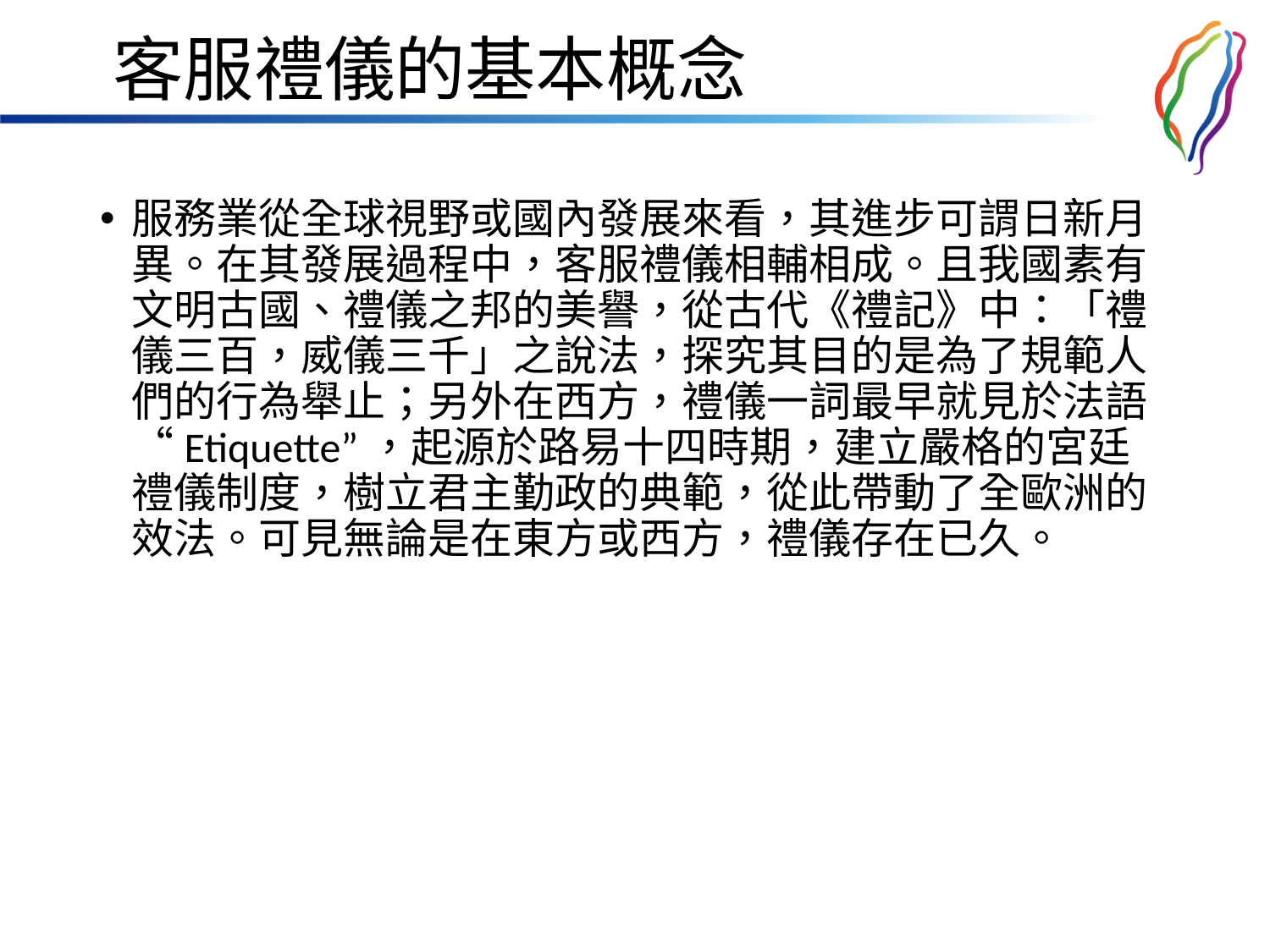

# 客服禮儀的基本概念
服務業從全球視野或國內發展來看，其進步可謂日新月異。在其發展過程中，客服禮儀相輔相成。且我國素有文明古國、禮儀之邦的美譽，從古代《禮記》中：「禮儀三百，威儀三千」之說法，探究其目的是為了規範人們的行為舉止；另外在西方，禮儀一詞最早就見於法語“Etiquette”，起源於路易十四時期，建立嚴格的宮廷禮儀制度，樹立君主勤政的典範，從此帶動了全歐洲的效法。可見無論是在東方或西方，禮儀存在已久。